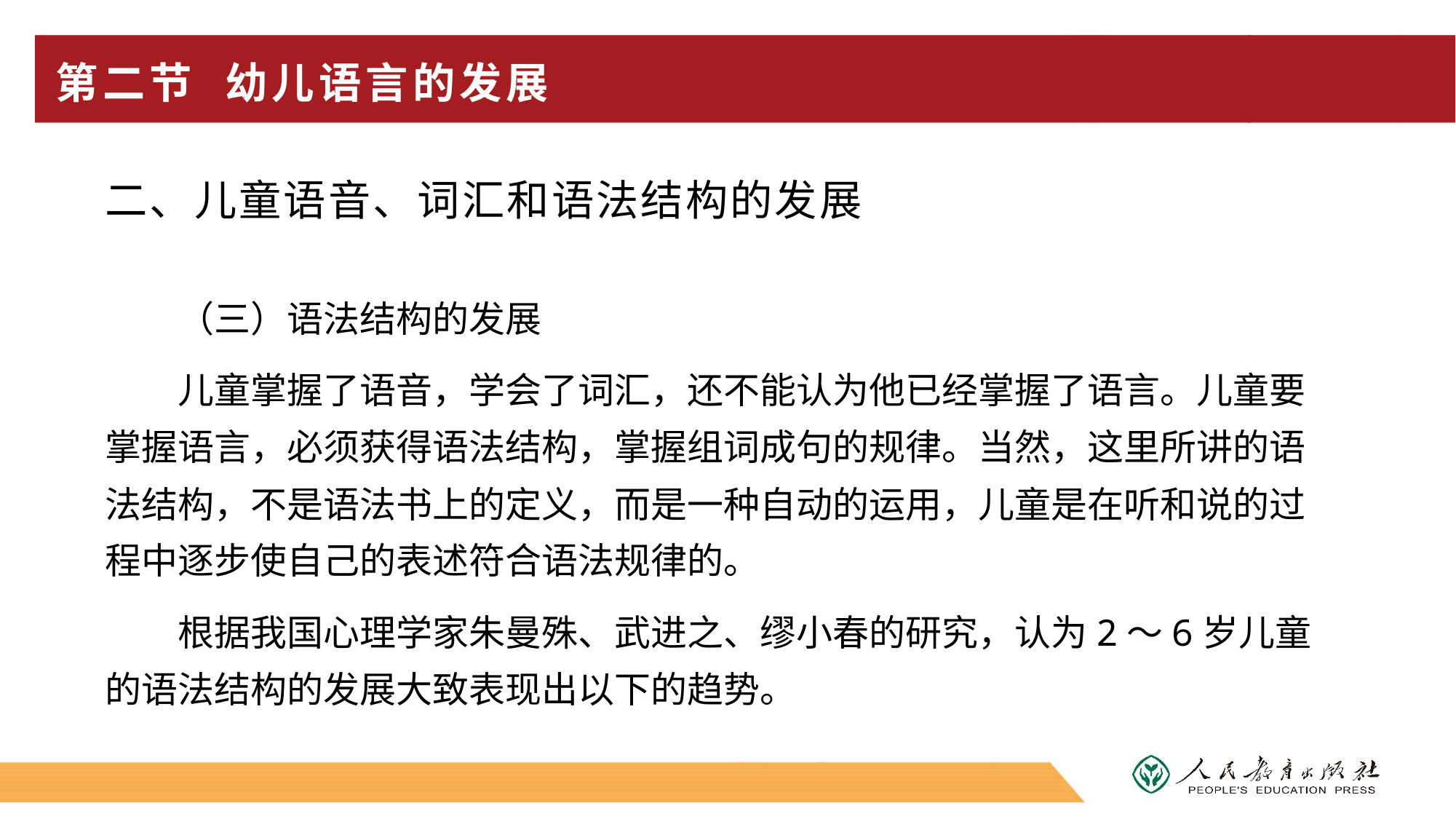

# 第二节  幼儿语言的发展
二、儿童语音、词汇和语法结构的发展
（三）语法结构的发展
儿童掌握了语音，学会了词汇，还不能认为他已经掌握了语言。儿童要掌握语言，必须获得语法结构，掌握组词成句的规律。当然，这里所讲的语法结构，不是语法书上的定义，而是一种自动的运用，儿童是在听和说的过程中逐步使自己的表述符合语法规律的。
根据我国心理学家朱曼殊、武进之、缪小春的研究，认为2～6岁儿童的语法结构的发展大致表现出以下的趋势。